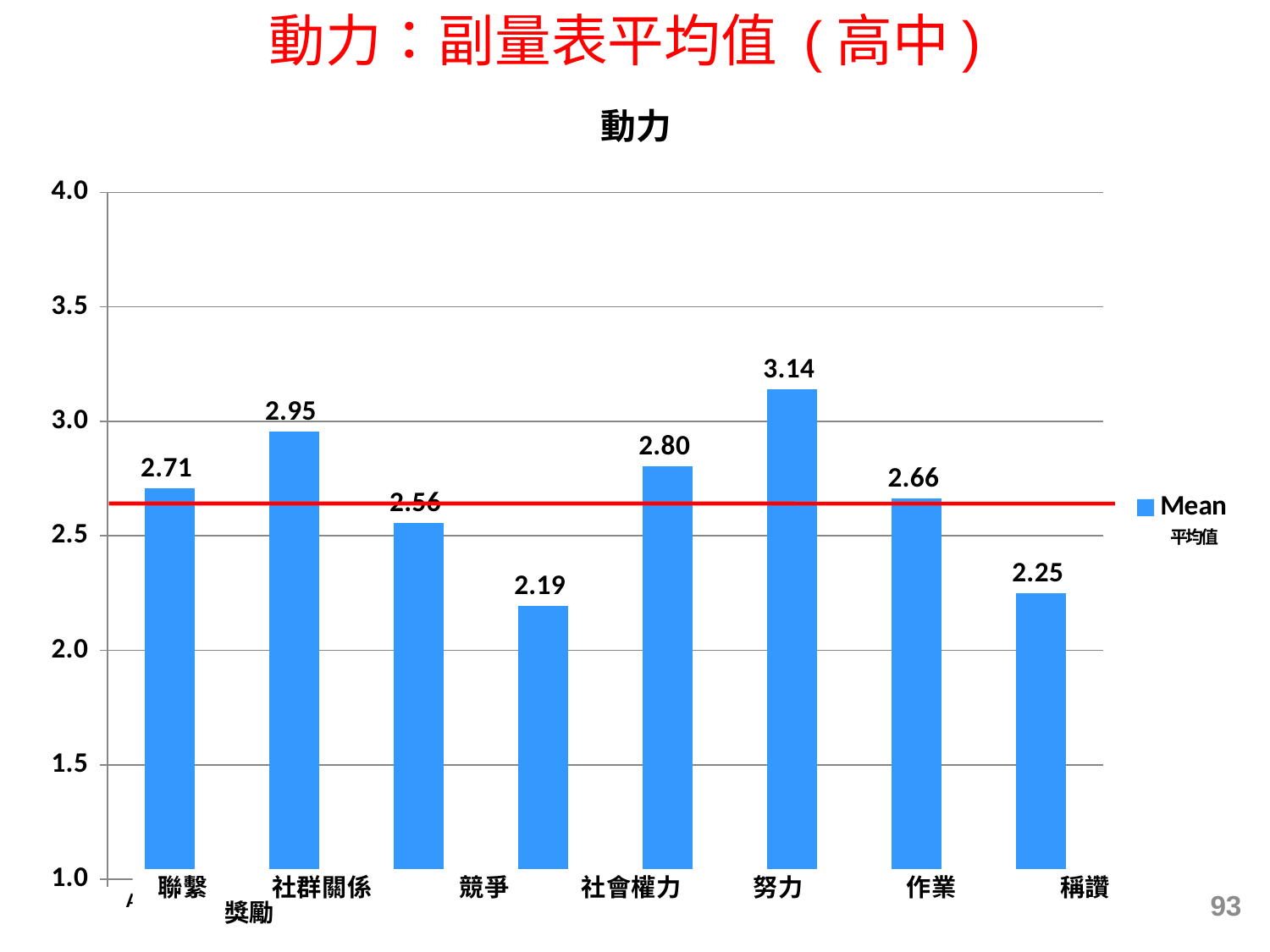

動力：副量表平均值 (高中)

### Chart: 動力

| Category | Mean |
|---|---|
| Affiliation | 2.707336287543122 |
| Social Concern | 2.953834069710361 |
| Competition | 2.5550496119461577 |
| Social Power | 2.192197003411965 |
| Effort | 2.8034897738901208 |
| Task | 3.1403948143783462 |
| Praise | 2.664971209213064 |
| Token | 2.249034967492578 |
93